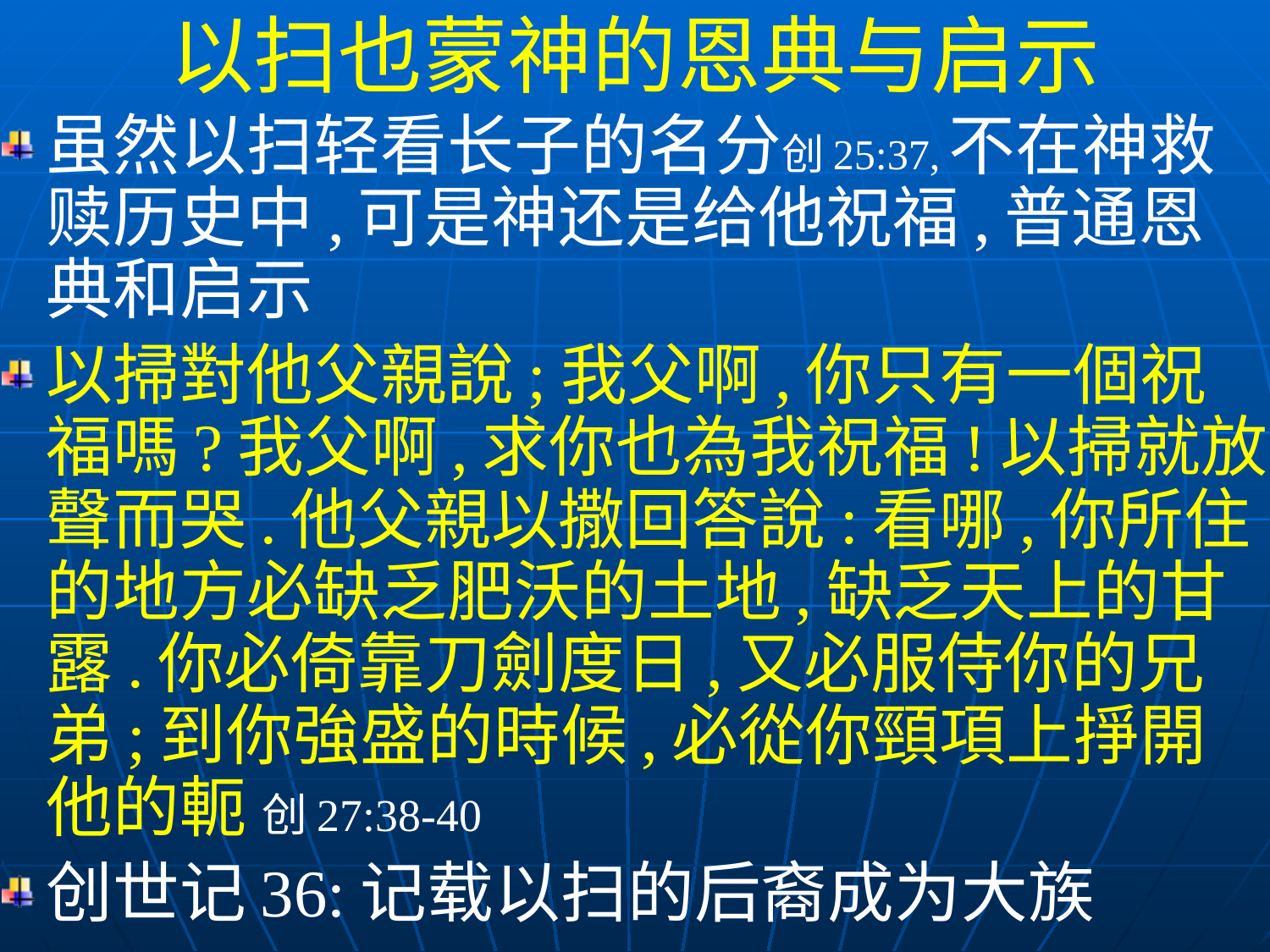

以扫也蒙神的恩典与启示
虽然以扫轻看长子的名分创25:37,不在神救赎历史中,可是神还是给他祝福,普通恩典和启示
以掃對他父親說;我父啊,你只有一個祝福嗎?我父啊,求你也為我祝福!以掃就放聲而哭.他父親以撒回答說:看哪,你所住的地方必缺乏肥沃的土地,缺乏天上的甘露.你必倚靠刀劍度日,又必服侍你的兄弟;到你強盛的時候,必從你頸項上掙開他的軛 创27:38-40
创世记36:记载以扫的后裔成为大族